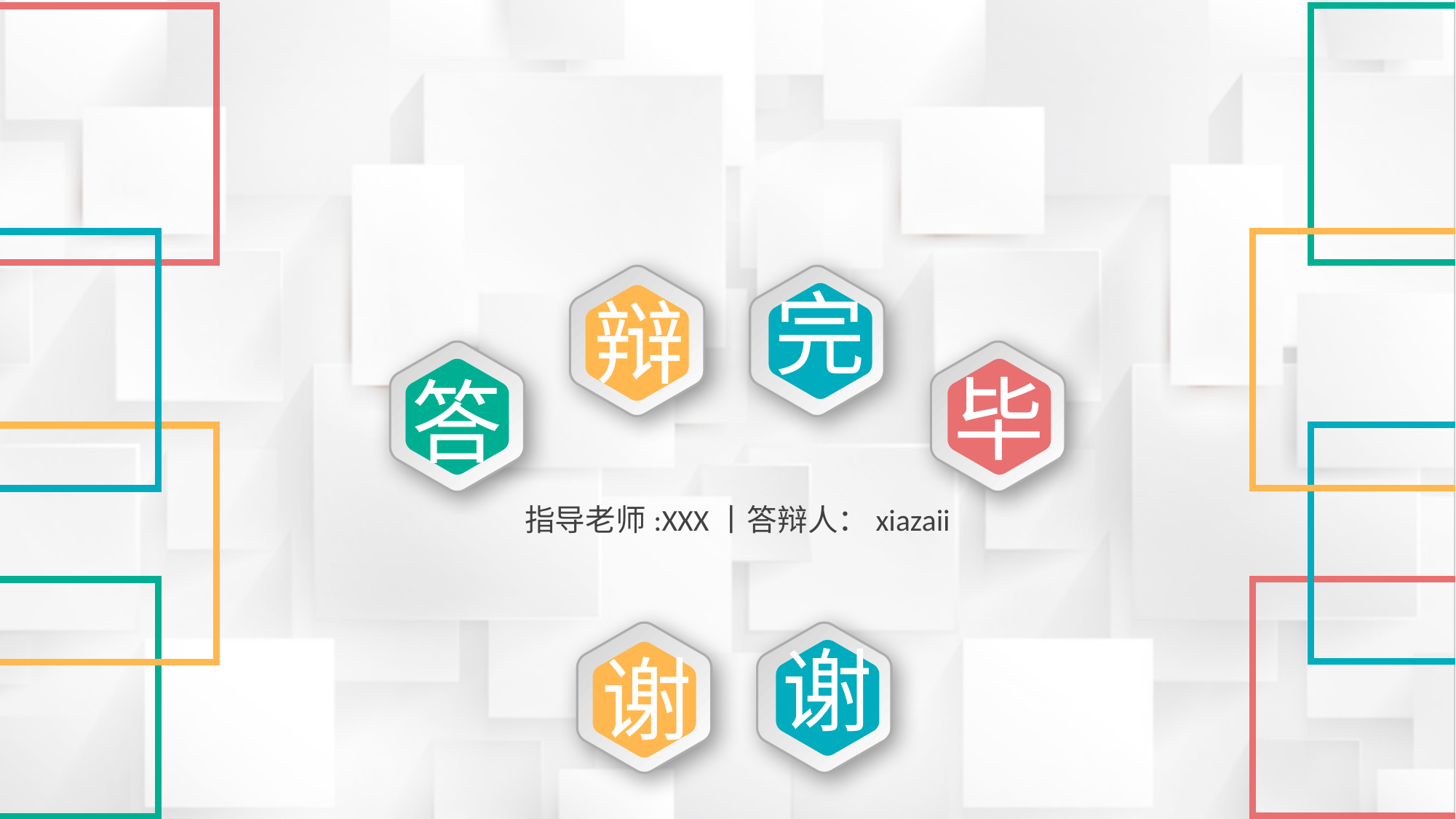

完
辩

毕
答
指导老师:XXX丨答辩人：xiazaii

谢
谢